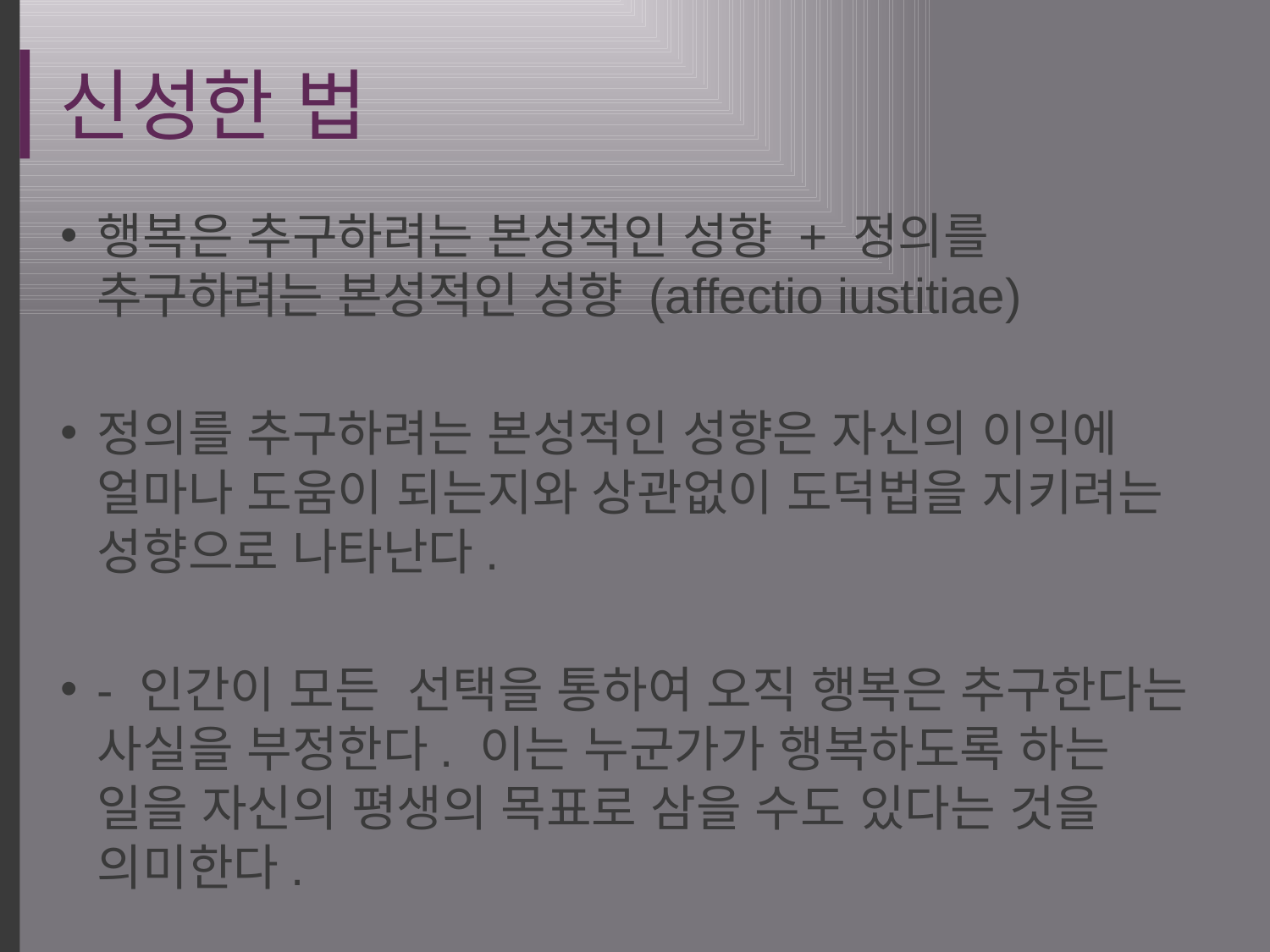

# 신성한 법
행복은 추구하려는 본성적인 성향 + 정의를 추구하려는 본성적인 성향 (affectio iustitiae)

정의를 추구하려는 본성적인 성향은 자신의 이익에 얼마나 도움이 되는지와 상관없이 도덕법을 지키려는 성향으로 나타난다.

- 인간이 모든  선택을 통하여 오직 행복은 추구한다는 사실을 부정한다. 이는 누군가가 행복하도록 하는 일을 자신의 평생의 목표로 삼을 수도 있다는 것을 의미한다.